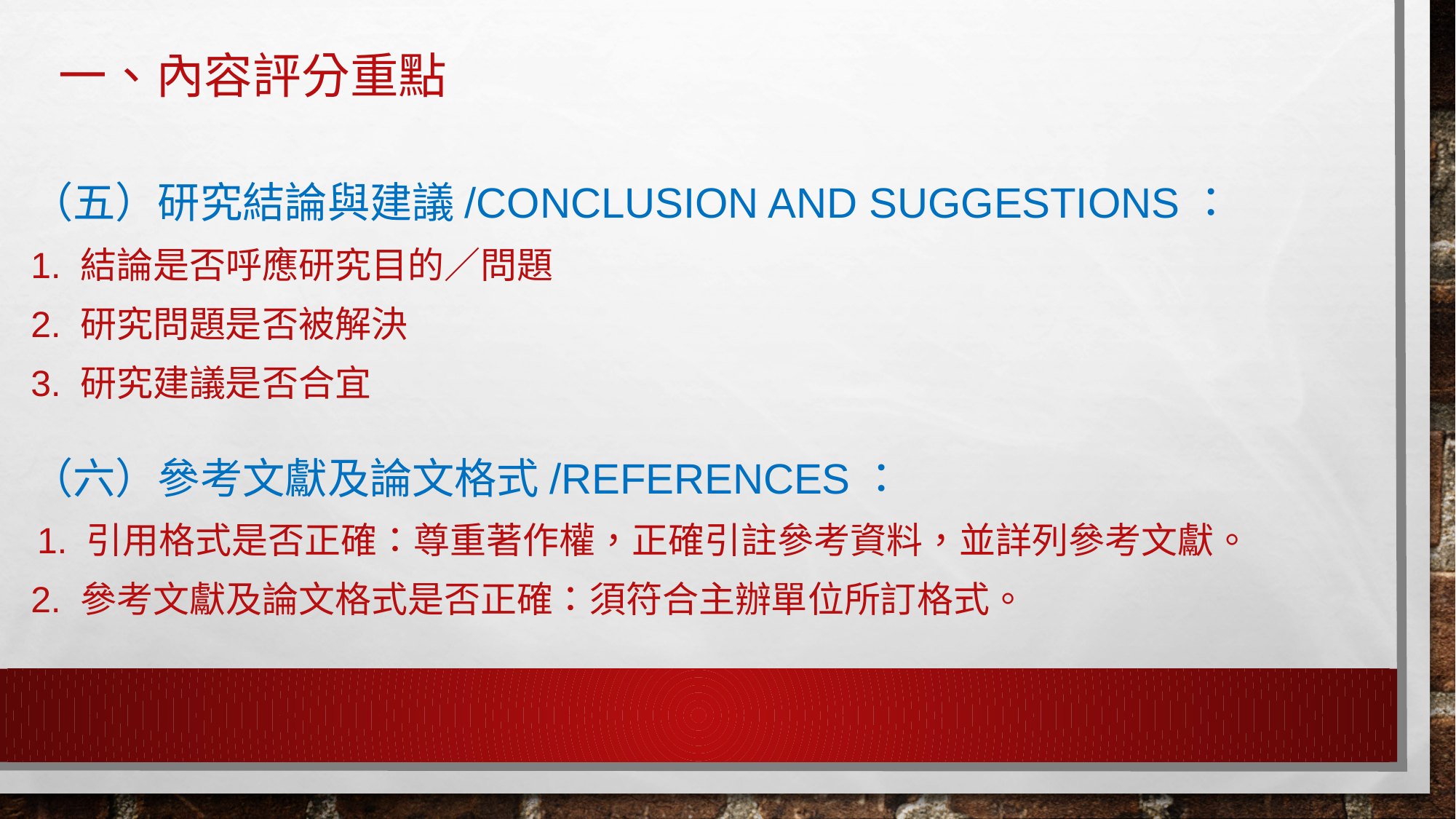

一、內容評分重點
（五）研究結論與建議/conclusion and suggestions：
1. 結論是否呼應研究目的／問題
2. 研究問題是否被解決
3. 研究建議是否合宜

（六）參考文獻及論文格式/references：
 1. 引用格式是否正確：尊重著作權，正確引註參考資料，並詳列參考文獻。
2. 參考文獻及論文格式是否正確：須符合主辦單位所訂格式。